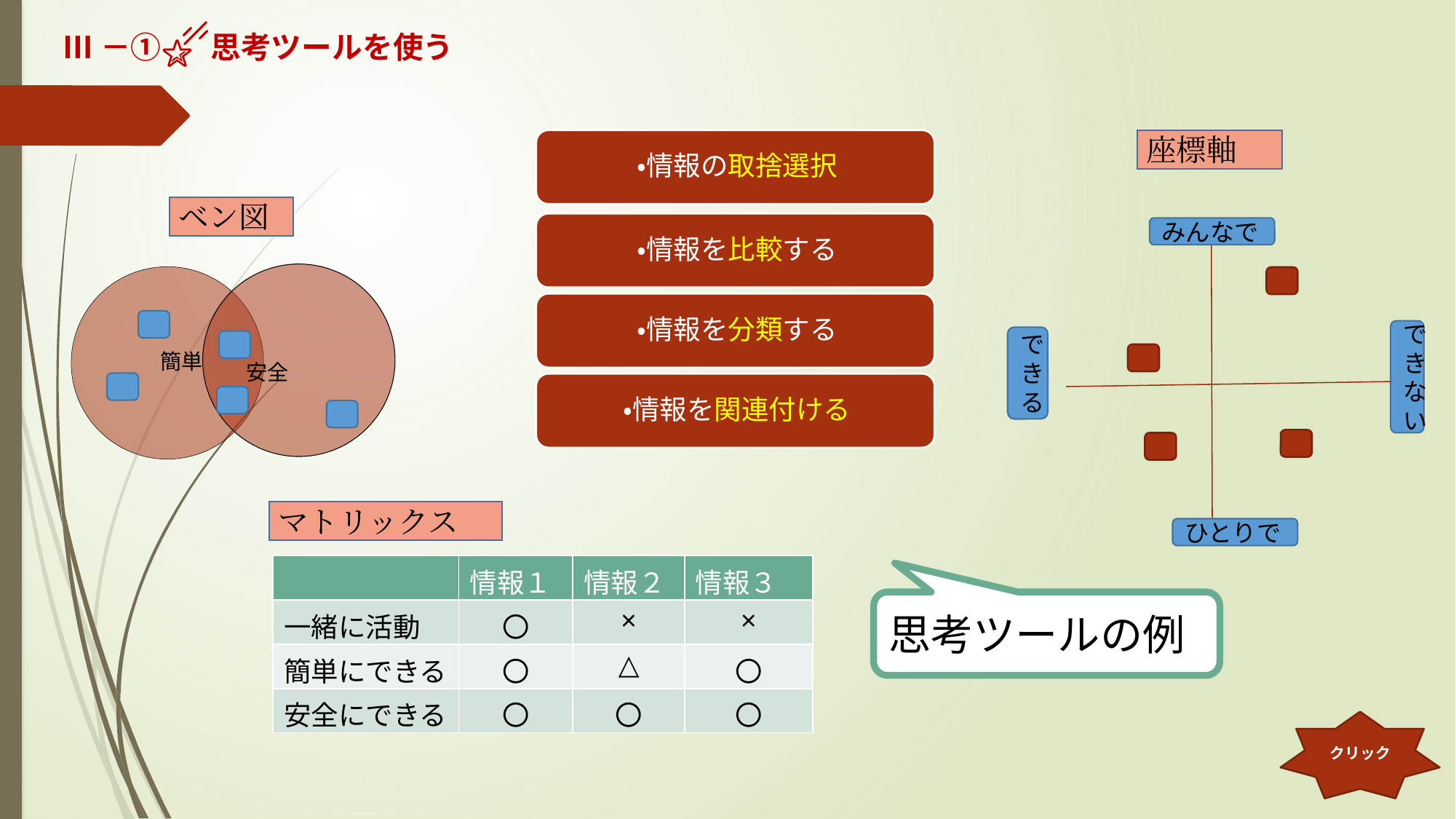

Ⅲ－①🌠思考ツールを使う
・情報の取捨選択
・情報を比較する
・情報を分類する
・情報を関連付ける
座標軸
ベン図
みんなで
     簡単
安全

できない
できる

マトリックス
ひとりで
|  | 情報１ | 情報２ | 情報３ |
| --- | --- | --- | --- |
| 一緒に活動 | 〇 | × | × |
| 簡単にできる | 〇 | △ | 〇 |
| 安全にできる | 〇 | 〇 | 〇 |
思考ツールの例
クリック